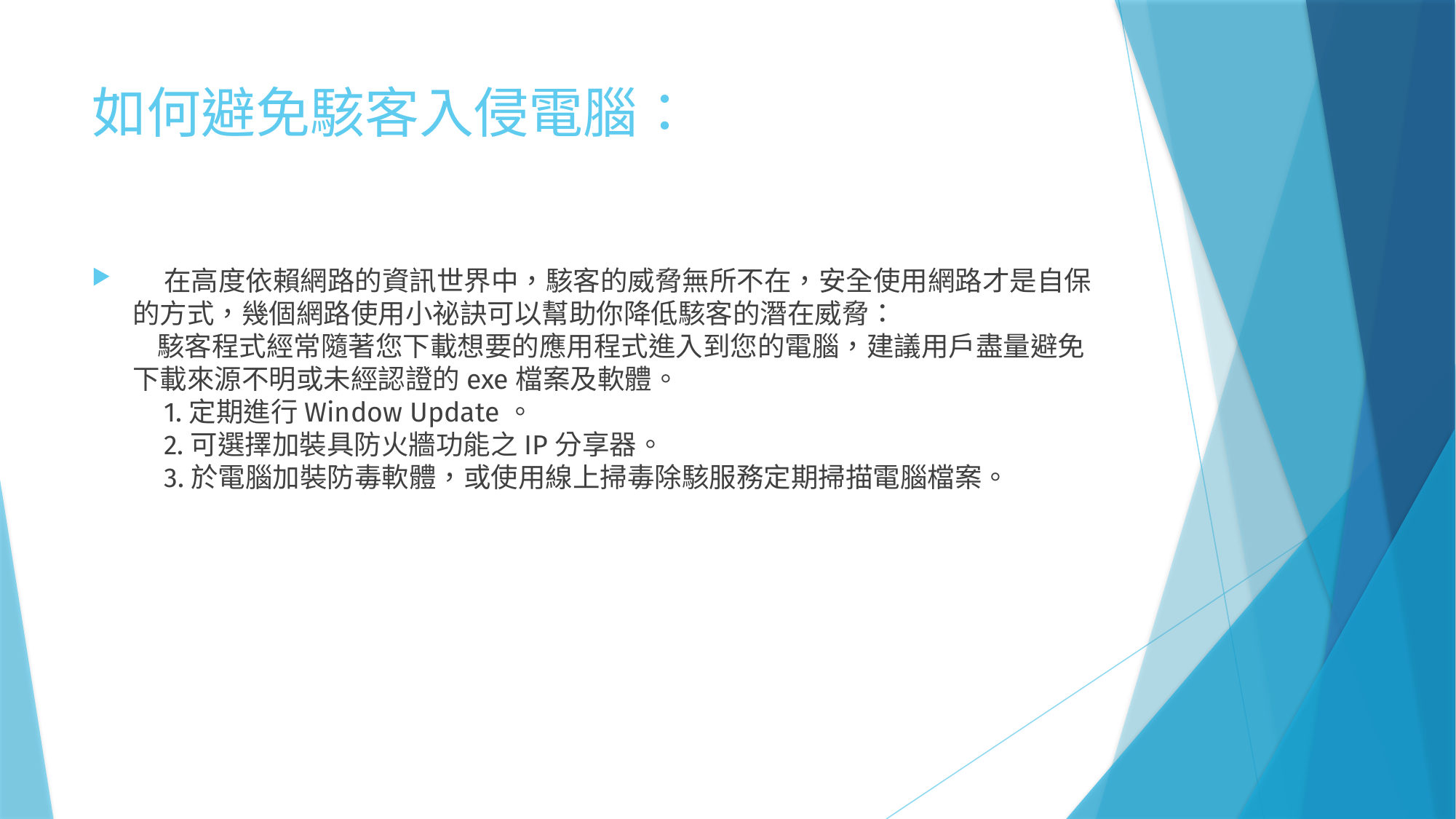

# 如何避免駭客入侵電腦：
    在高度依賴網路的資訊世界中，駭客的威脅無所不在，安全使用網路才是自保的方式，幾個網路使用小祕訣可以幫助你降低駭客的潛在威脅： 
    駭客程式經常隨著您下載想要的應用程式進入到您的電腦，建議用戶盡量避免下載來源不明或未經認證的exe檔案及軟體。 
    1.定期進行Window Update。 
    2.可選擇加裝具防火牆功能之IP分享器。 
    3.於電腦加裝防毒軟體，或使用線上掃毒除駭服務定期掃描電腦檔案。